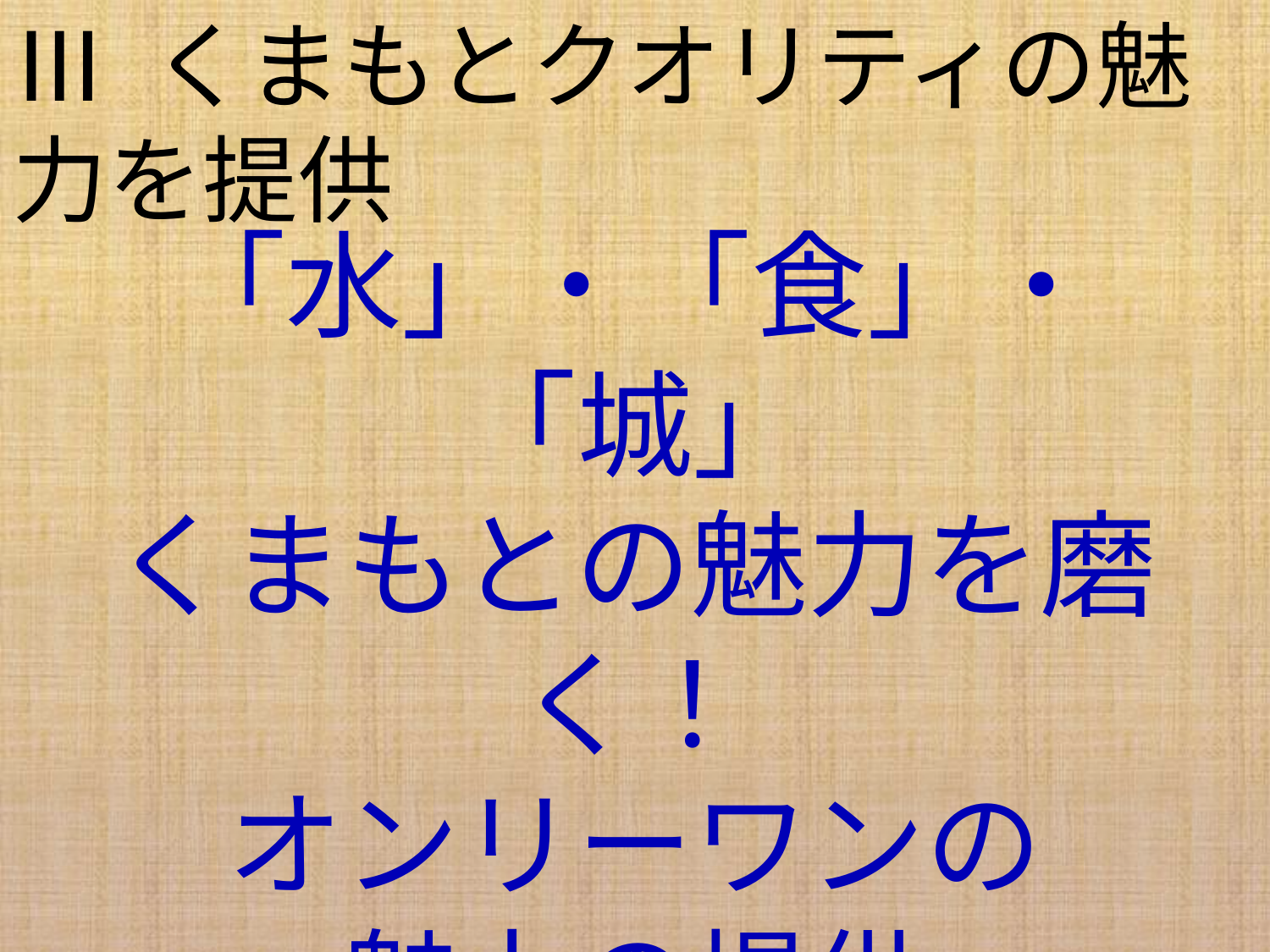

Ⅲ くまもとクオリティの魅力を提供
「水」・「食」・「城」
くまもとの魅力を磨く！
オンリーワンの
魅力の提供